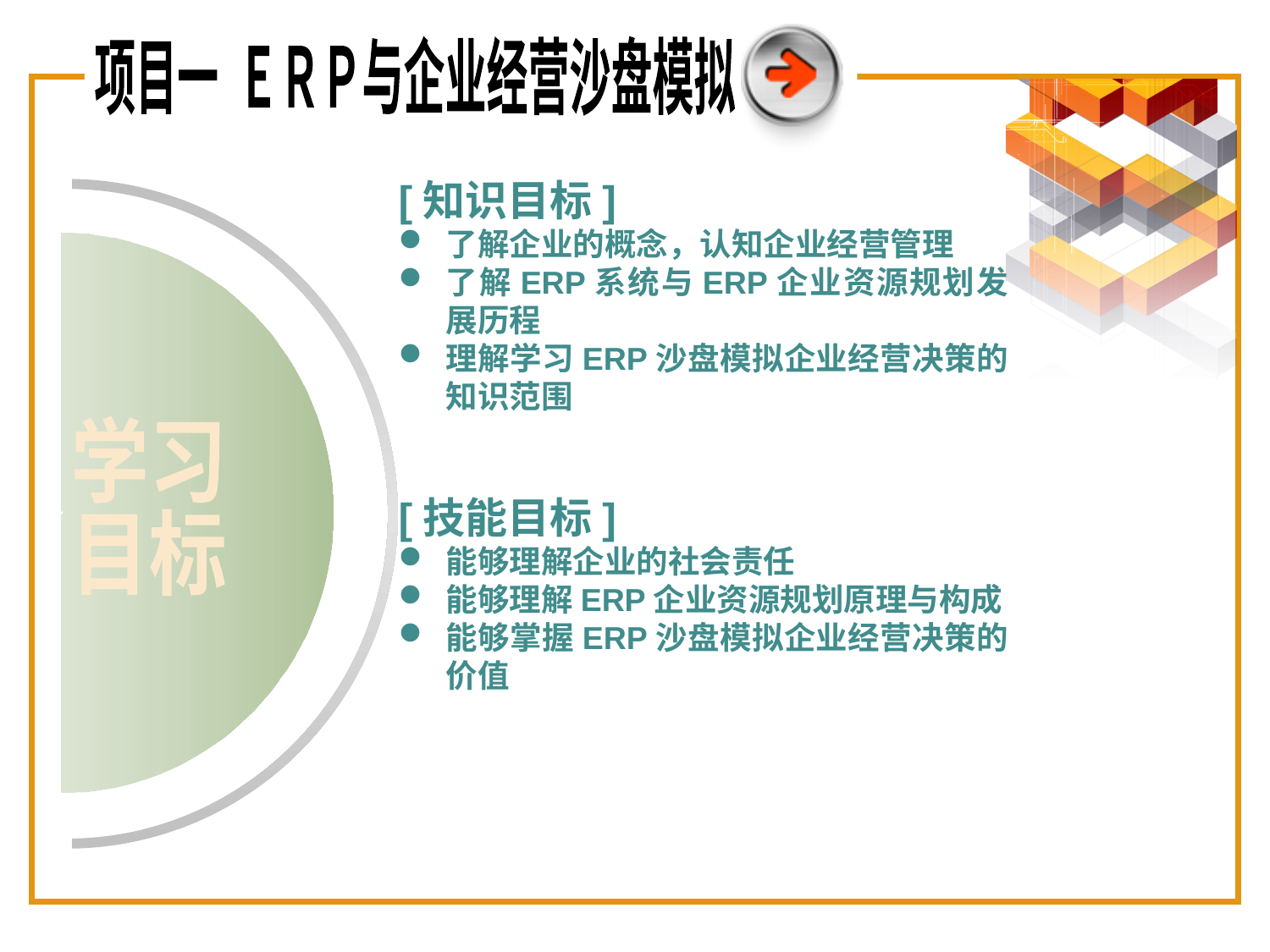

项目一  ＥＲＰ与企业经营沙盘模拟
[知识目标]
了解企业的概念，认知企业经营管理
了解ERP系统与ERP企业资源规划发展历程
理解学习ERP沙盘模拟企业经营决策的知识范围

[技能目标]
能够理解企业的社会责任
能够理解ERP企业资源规划原理与构成
能够掌握ERP沙盘模拟企业经营决策的价值

学习
目标